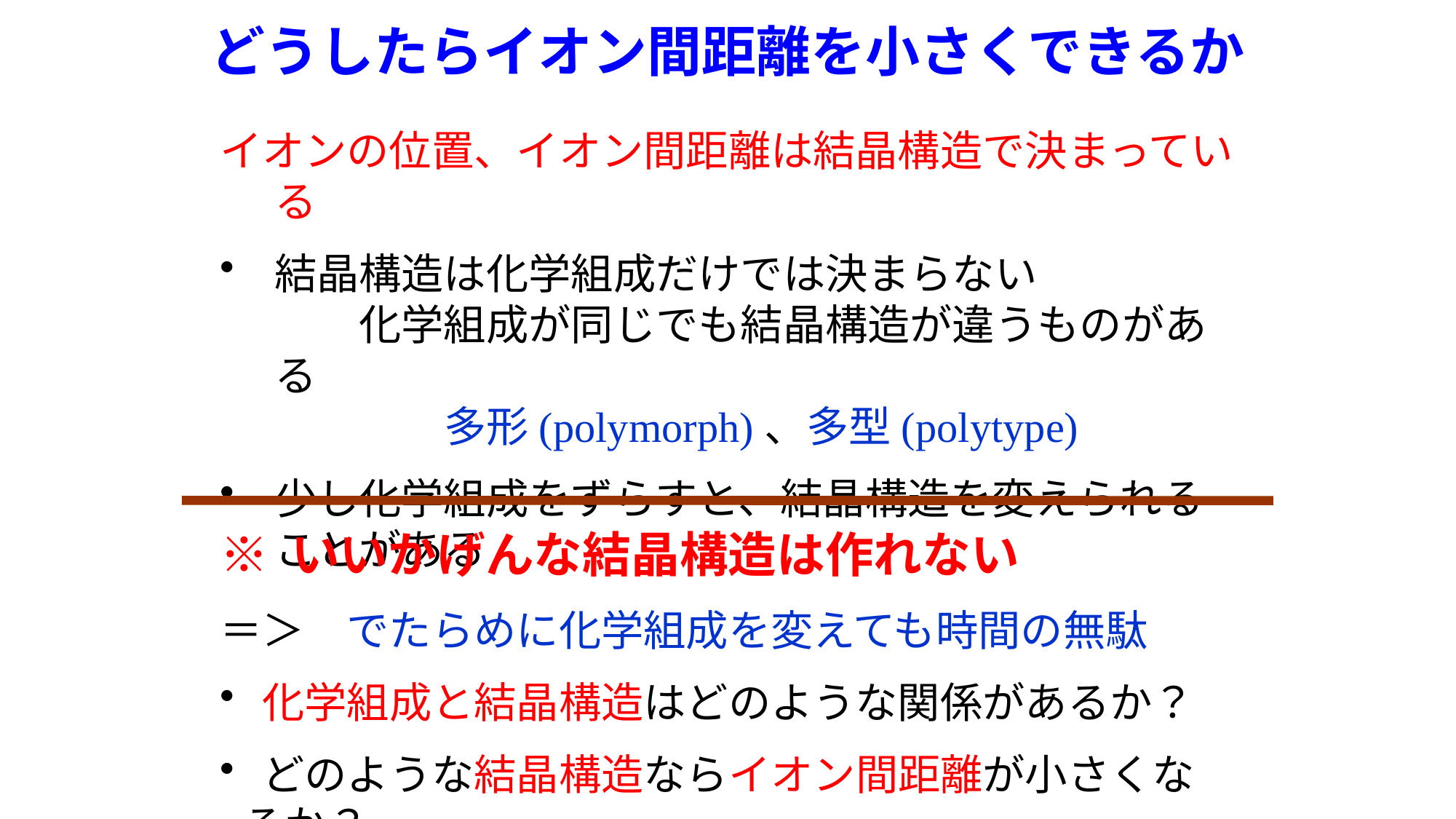

どうしたらイオン間距離を小さくできるか
イオンの位置、イオン間距離は結晶構造で決まっている
結晶構造は化学組成だけでは決まらない
　　化学組成が同じでも結晶構造が違うものがある
　　　　多形(polymorph)、多型(polytype)
少し化学組成をずらすと、結晶構造を変えられることがある

※ いいかげんな結晶構造は作れない
＝＞　でたらめに化学組成を変えても時間の無駄
 化学組成と結晶構造はどのような関係があるか？
 どのような結晶構造ならイオン間距離が小さくなるか？